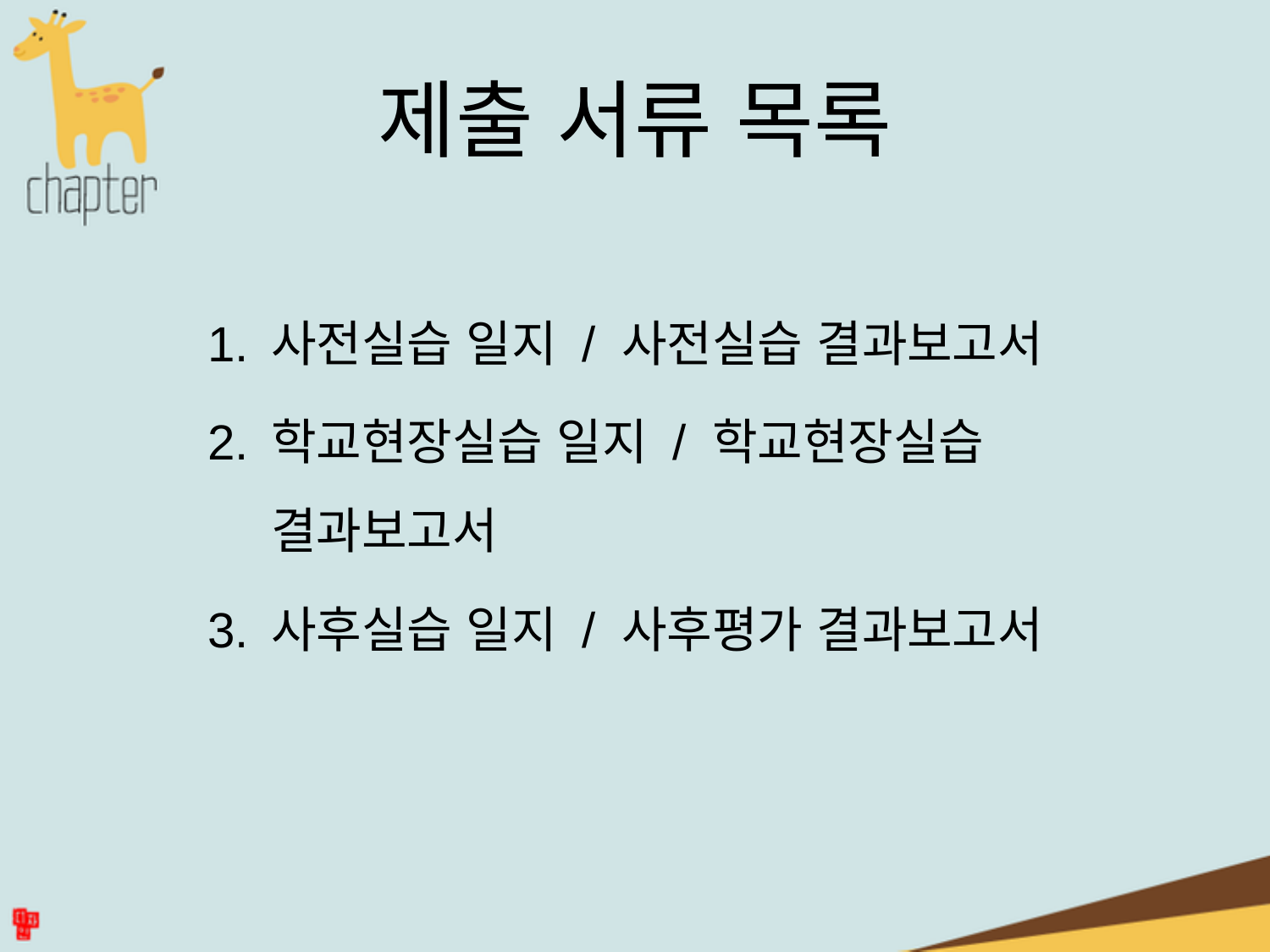

# 제출 서류 목록
사전실습 일지 / 사전실습 결과보고서
학교현장실습 일지 / 학교현장실습 결과보고서
사후실습 일지 / 사후평가 결과보고서